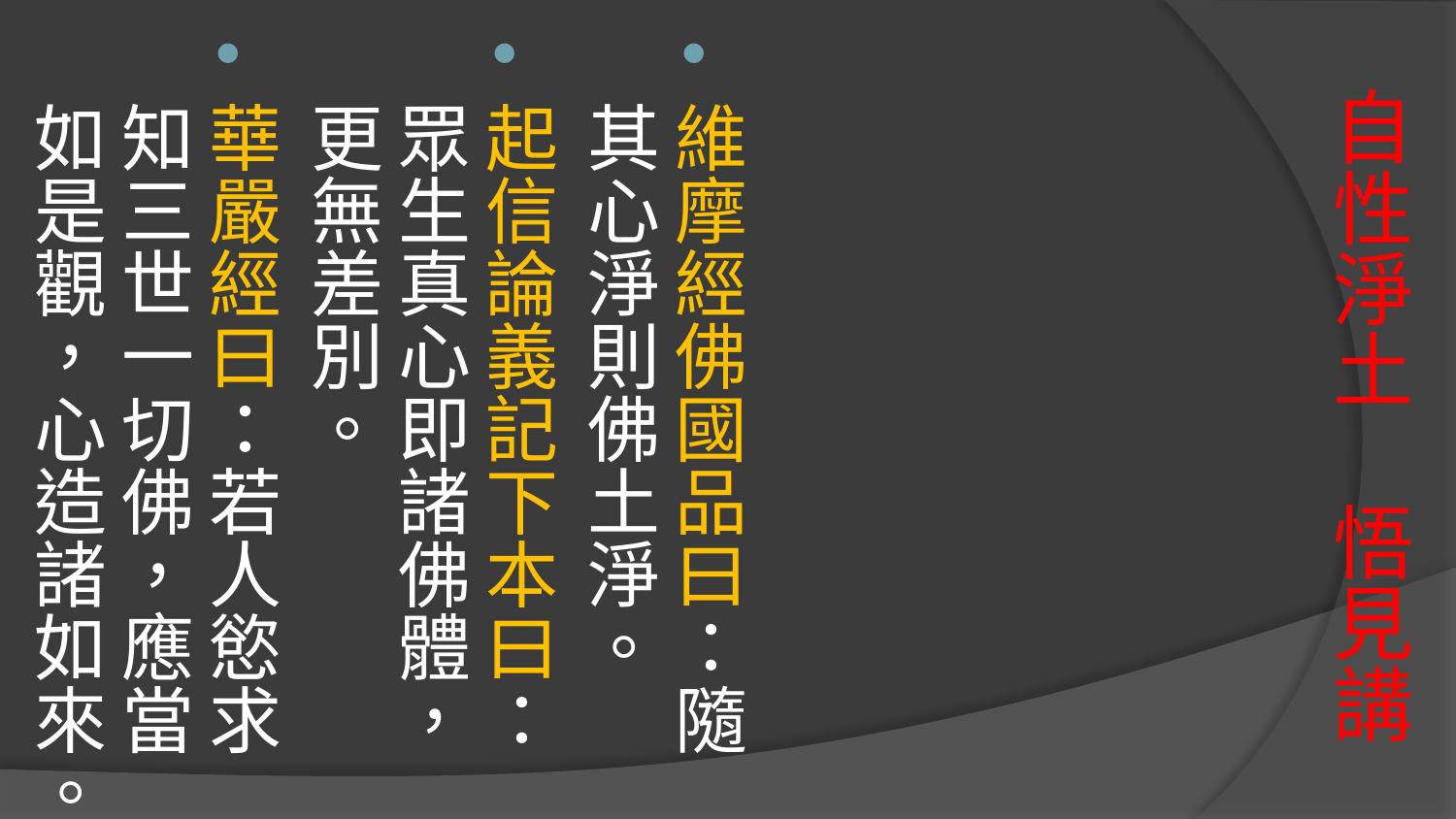

維摩經佛國品曰：隨其心淨則佛土淨。
起信論義記下本曰：眾生真心即諸佛體，更無差別。
華嚴經曰：若人慾求知三世一切佛，應當如是觀，心造諸如來。
# 自性淨土     悟見講